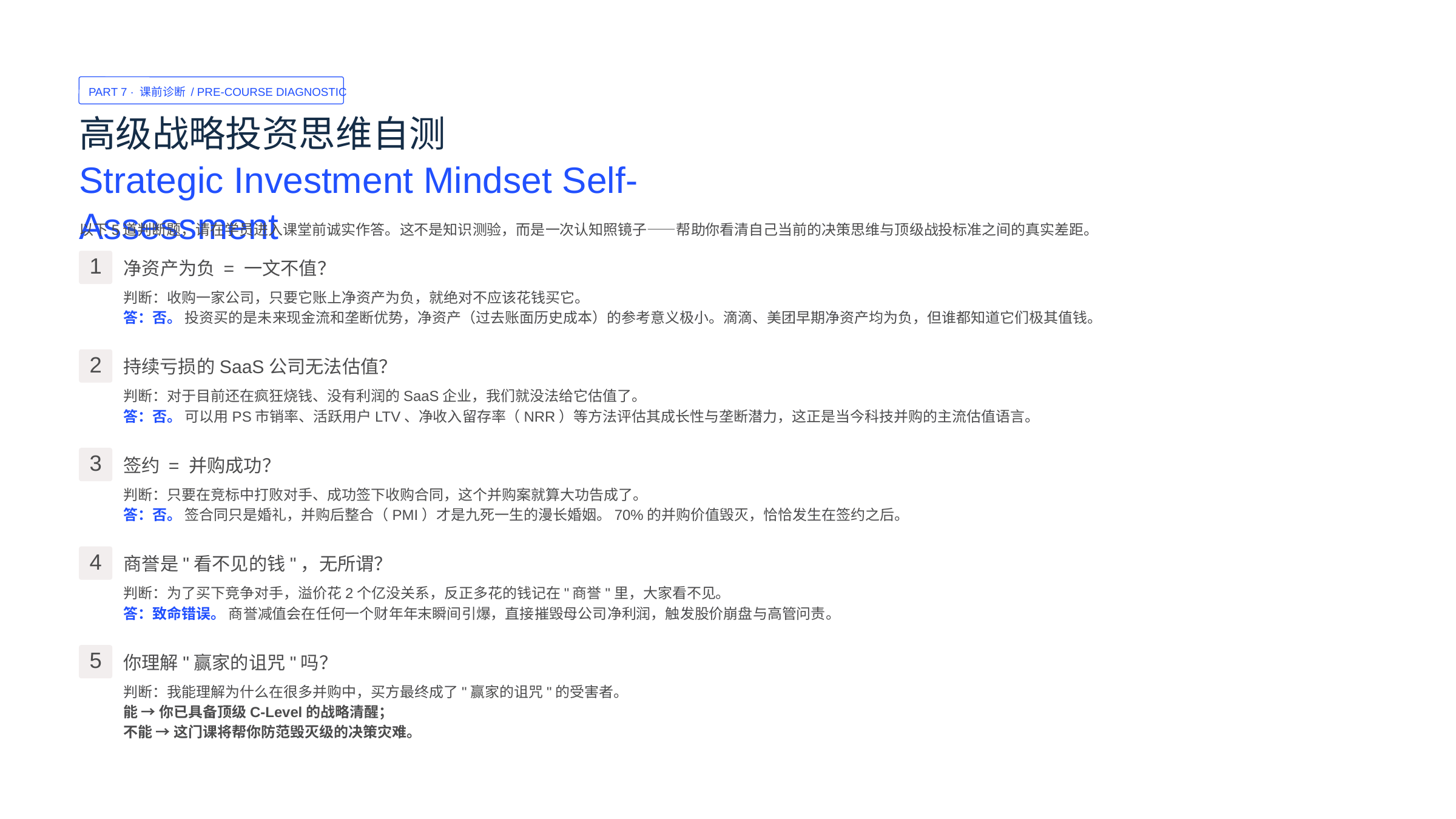

PART 7 · 课前诊断 / PRE-COURSE DIAGNOSTIC
高级战略投资思维自测
Strategic Investment Mindset Self-Assessment
以下5道判断题，请在学员进入课堂前诚实作答。这不是知识测验，而是一次认知照镜子——帮助你看清自己当前的决策思维与顶级战投标准之间的真实差距。

1
净资产为负 = 一文不值？
判断：收购一家公司，只要它账上净资产为负，就绝对不应该花钱买它。
答：否。 投资买的是未来现金流和垄断优势，净资产（过去账面历史成本）的参考意义极小。滴滴、美团早期净资产均为负，但谁都知道它们极其值钱。

2
持续亏损的SaaS公司无法估值？
判断：对于目前还在疯狂烧钱、没有利润的SaaS企业，我们就没法给它估值了。
答：否。 可以用PS市销率、活跃用户LTV、净收入留存率（NRR）等方法评估其成长性与垄断潜力，这正是当今科技并购的主流估值语言。

3
签约 = 并购成功？
判断：只要在竞标中打败对手、成功签下收购合同，这个并购案就算大功告成了。
答：否。 签合同只是婚礼，并购后整合（PMI）才是九死一生的漫长婚姻。70%的并购价值毁灭，恰恰发生在签约之后。

4
商誉是"看不见的钱"，无所谓？
判断：为了买下竞争对手，溢价花2个亿没关系，反正多花的钱记在"商誉"里，大家看不见。
答：致命错误。 商誉减值会在任何一个财年年末瞬间引爆，直接摧毁母公司净利润，触发股价崩盘与高管问责。

5
你理解"赢家的诅咒"吗？
判断：我能理解为什么在很多并购中，买方最终成了"赢家的诅咒"的受害者。
能 → 你已具备顶级C-Level的战略清醒；
不能 → 这门课将帮你防范毁灭级的决策灾难。